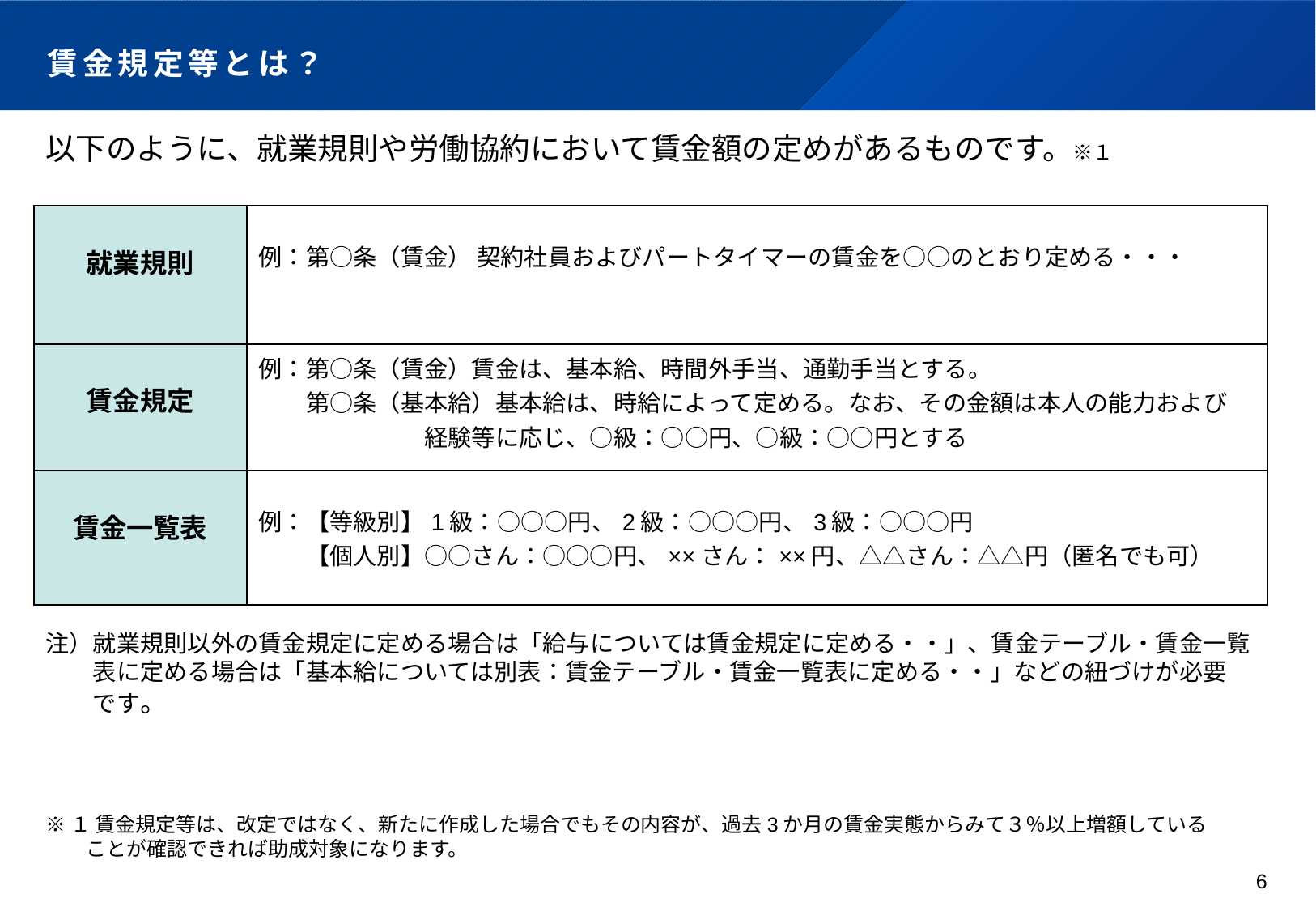

# 賃金規定等とは？
以下のように、就業規則や労働協約において賃金額の定めがあるものです。※１
| 就業規則 | 例：第○条（賃金） 契約社員およびパートタイマーの賃金を○○のとおり定める・・・ |
| --- | --- |
| 賃金規定 | 例：第○条（賃金）賃金は、基本給、時間外手当、通勤手当とする。 　　第○条（基本給）基本給は、時給によって定める。なお、その金額は本人の能力および 　　　　　　　経験等に応じ、○級：○○円、○級：○○円とする |
| 賃金一覧表 | 例：【等級別】1級：○○○円、2級：○○○円、3級：○○○円 　　【個人別】○○さん：○○○円、××さん：××円、△△さん：△△円（匿名でも可） |
注）就業規則以外の賃金規定に定める場合は「給与については賃金規定に定める・・」、賃金テーブル・賃金一覧
　　表に定める場合は「基本給については別表：賃金テーブル・賃金一覧表に定める・・」などの紐づけが必要
　　です。
※１ 賃金規定等は、改定ではなく、新たに作成した場合でもその内容が、過去3か月の賃金実態からみて３％以上増額している
　　ことが確認できれば助成対象になります。
6